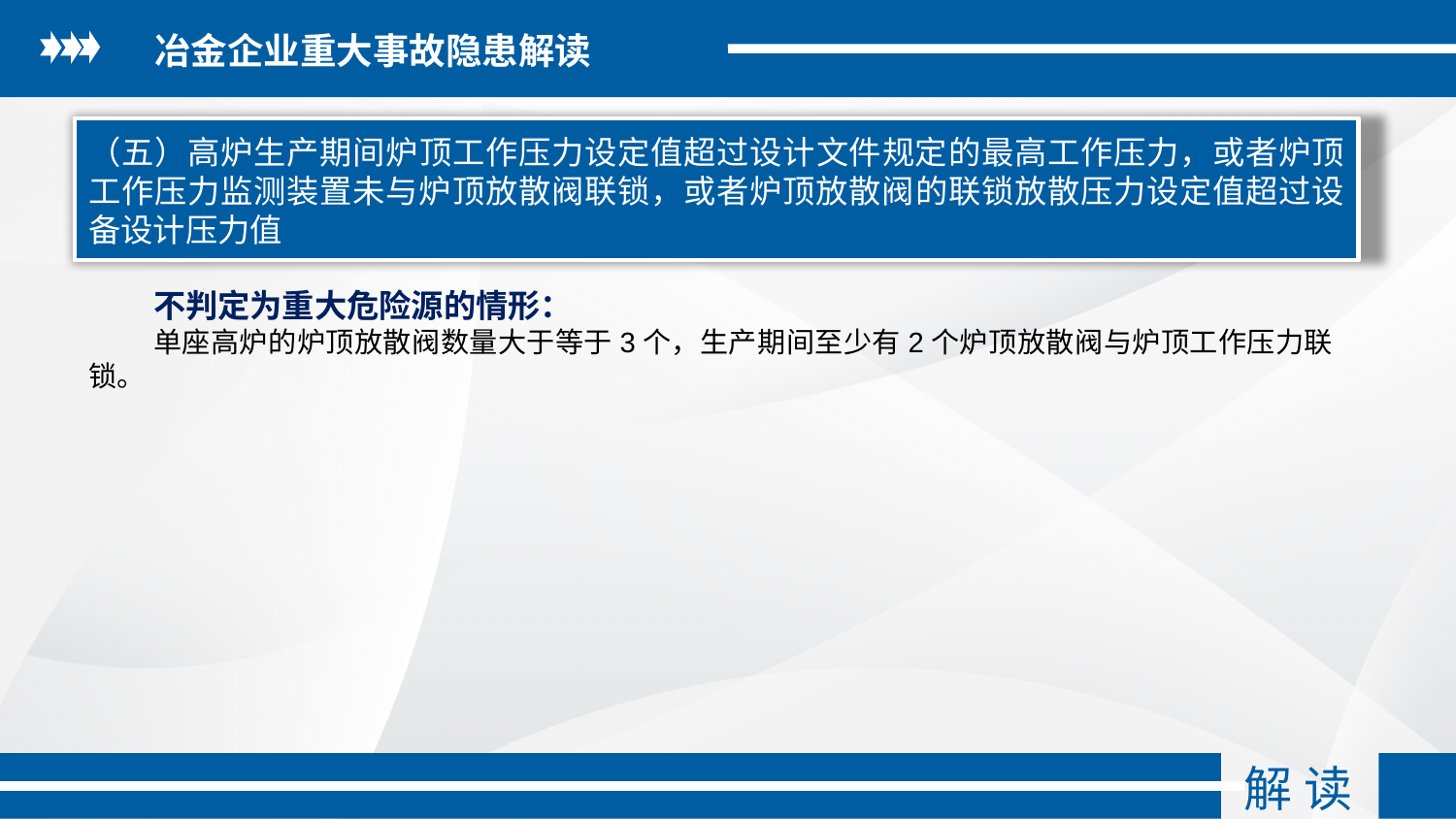

冶金企业重大事故隐患解读
（五）高炉生产期间炉顶工作压力设定值超过设计文件规定的最高工作压力，或者炉顶工作压力监测装置未与炉顶放散阀联锁，或者炉顶放散阀的联锁放散压力设定值超过设备设计压力值
不判定为重大危险源的情形：
单座高炉的炉顶放散阀数量大于等于3个，生产期间至少有2个炉顶放散阀与炉顶工作压力联锁。